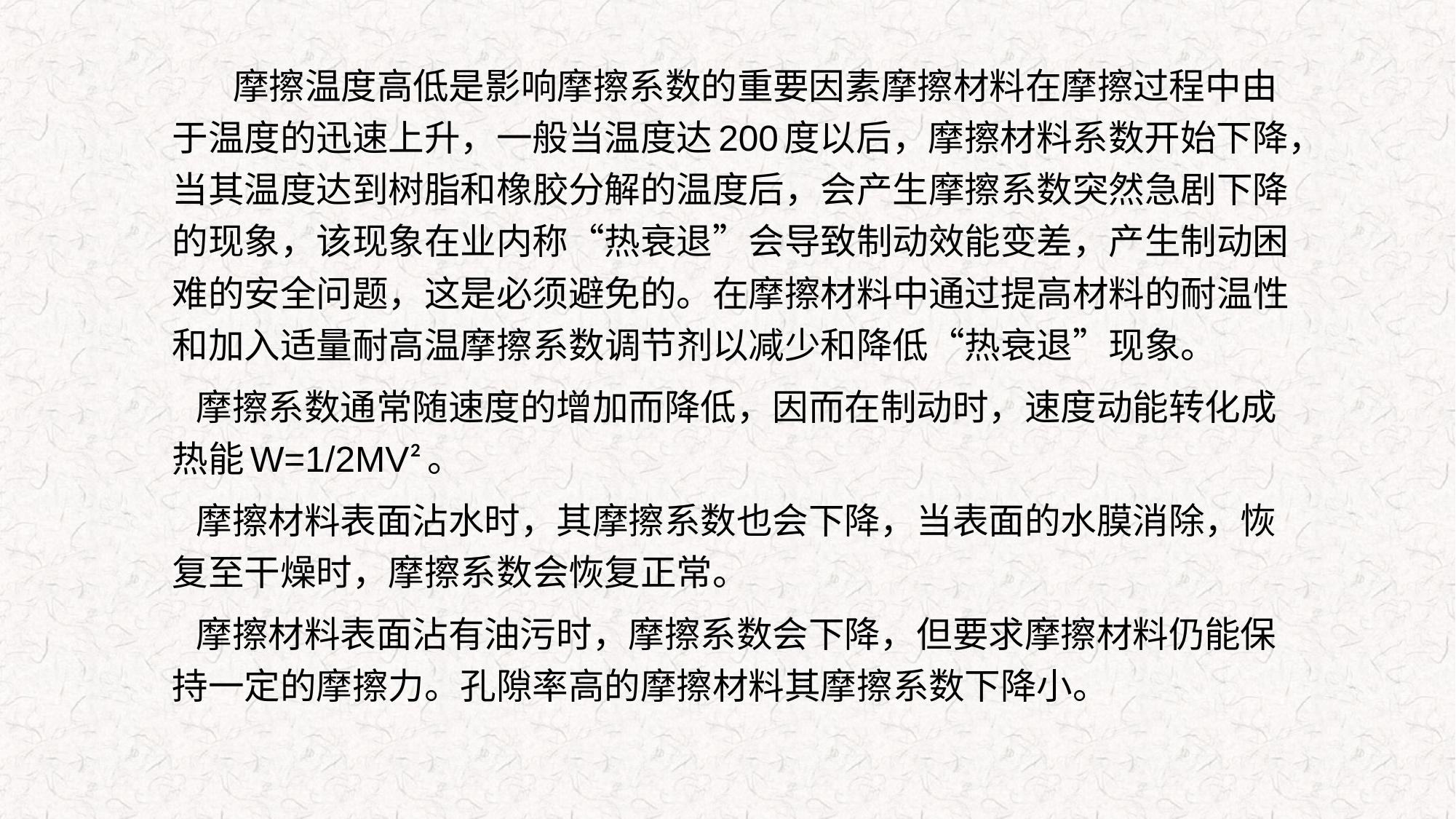

摩擦温度高低是影响摩擦系数的重要因素摩擦材料在摩擦过程中由于温度的迅速上升，一般当温度达200度以后，摩擦材料系数开始下降，当其温度达到树脂和橡胶分解的温度后，会产生摩擦系数突然急剧下降的现象，该现象在业内称“热衰退”会导致制动效能变差，产生制动困难的安全问题，这是必须避免的。在摩擦材料中通过提高材料的耐温性和加入适量耐高温摩擦系数调节剂以减少和降低“热衰退”现象。
      摩擦系数通常随速度的增加而降低，因而在制动时，速度动能转化成热能W=1/2MV²。
      摩擦材料表面沾水时，其摩擦系数也会下降，当表面的水膜消除，恢复至干燥时，摩擦系数会恢复正常。
      摩擦材料表面沾有油污时，摩擦系数会下降，但要求摩擦材料仍能保持一定的摩擦力。孔隙率高的摩擦材料其摩擦系数下降小。